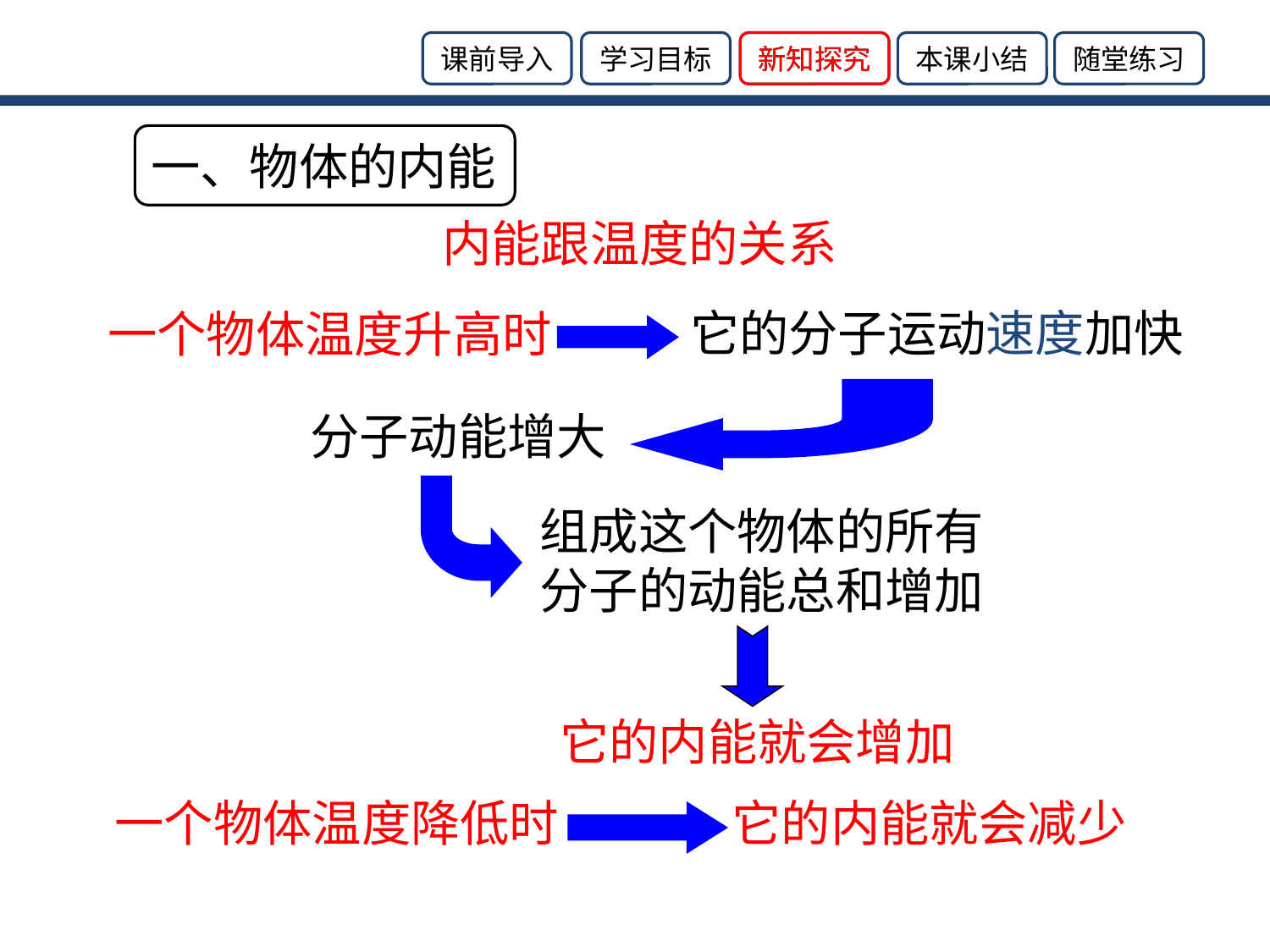

新知探究
一、物体的内能
内能跟温度的关系
它的分子运动速度加快
一个物体温度升高时

分子动能增大

组成这个物体的所有分子的动能总和增加

它的内能就会增加
一个物体温度降低时
它的内能就会减少